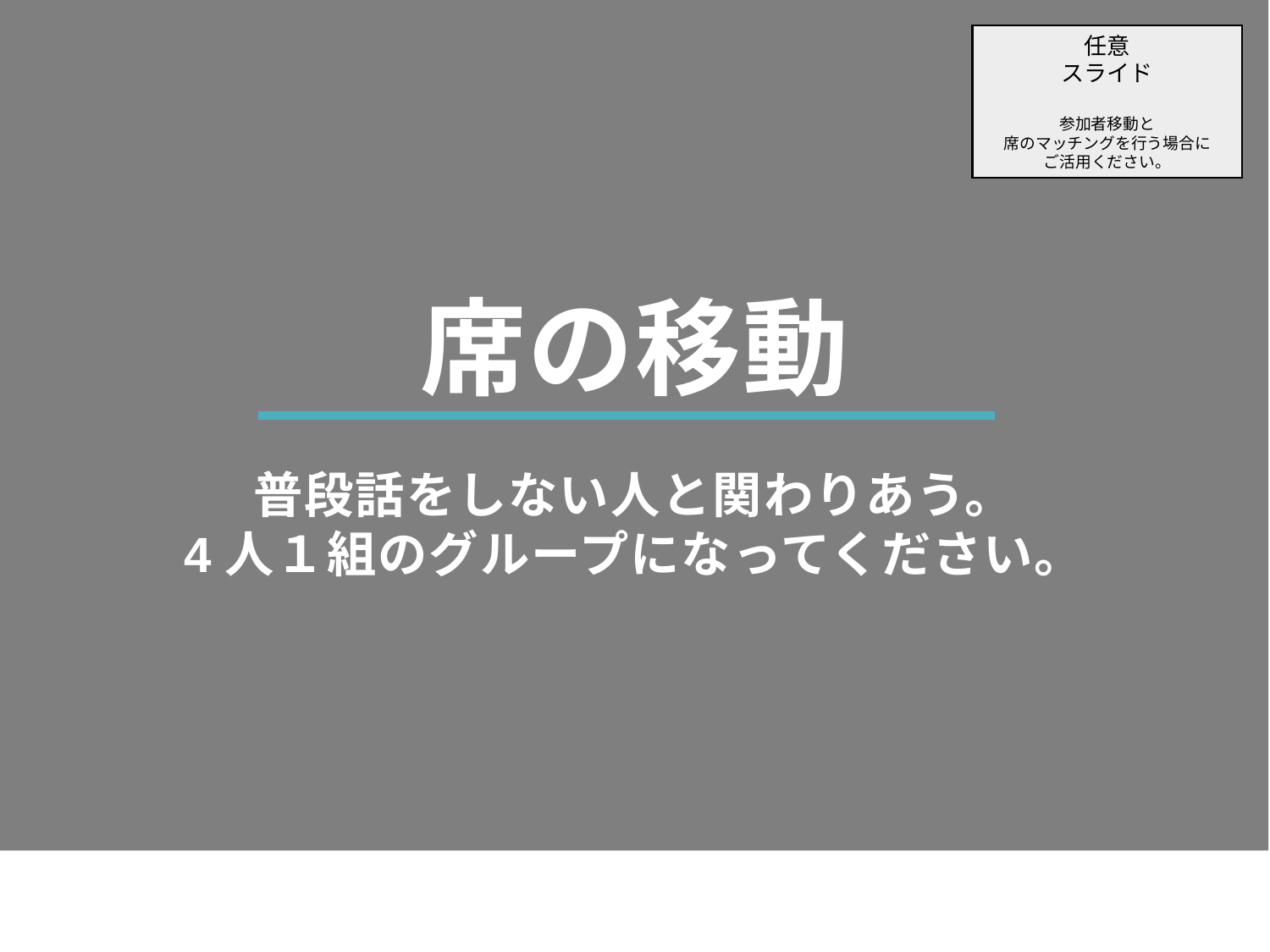

任意
スライド

参加者移動と
席のマッチングを行う場合に
ご活用ください。
席の移動
普段話をしない人と関わりあう。
4人１組のグループになってください。